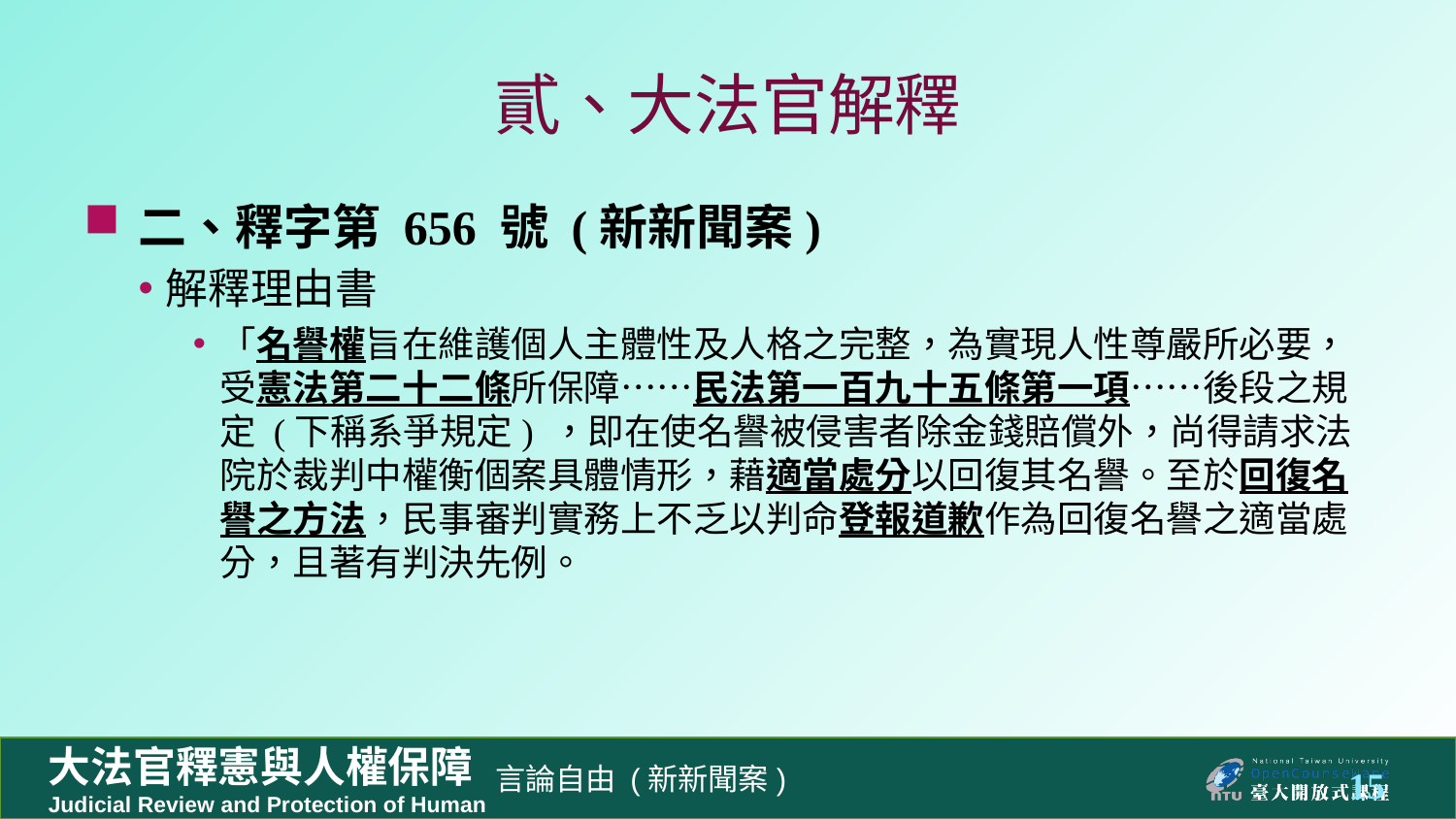

# 貳、大法官解釋
二、釋字第 656 號 (新新聞案)
解釋理由書
「名譽權旨在維護個人主體性及人格之完整，為實現人性尊嚴所必要，受憲法第二十二條所保障……民法第一百九十五條第一項……後段之規定 (下稱系爭規定) ，即在使名譽被侵害者除金錢賠償外，尚得請求法院於裁判中權衡個案具體情形，藉適當處分以回復其名譽。至於回復名譽之方法，民事審判實務上不乏以判命登報道歉作為回復名譽之適當處分，且著有判決先例。